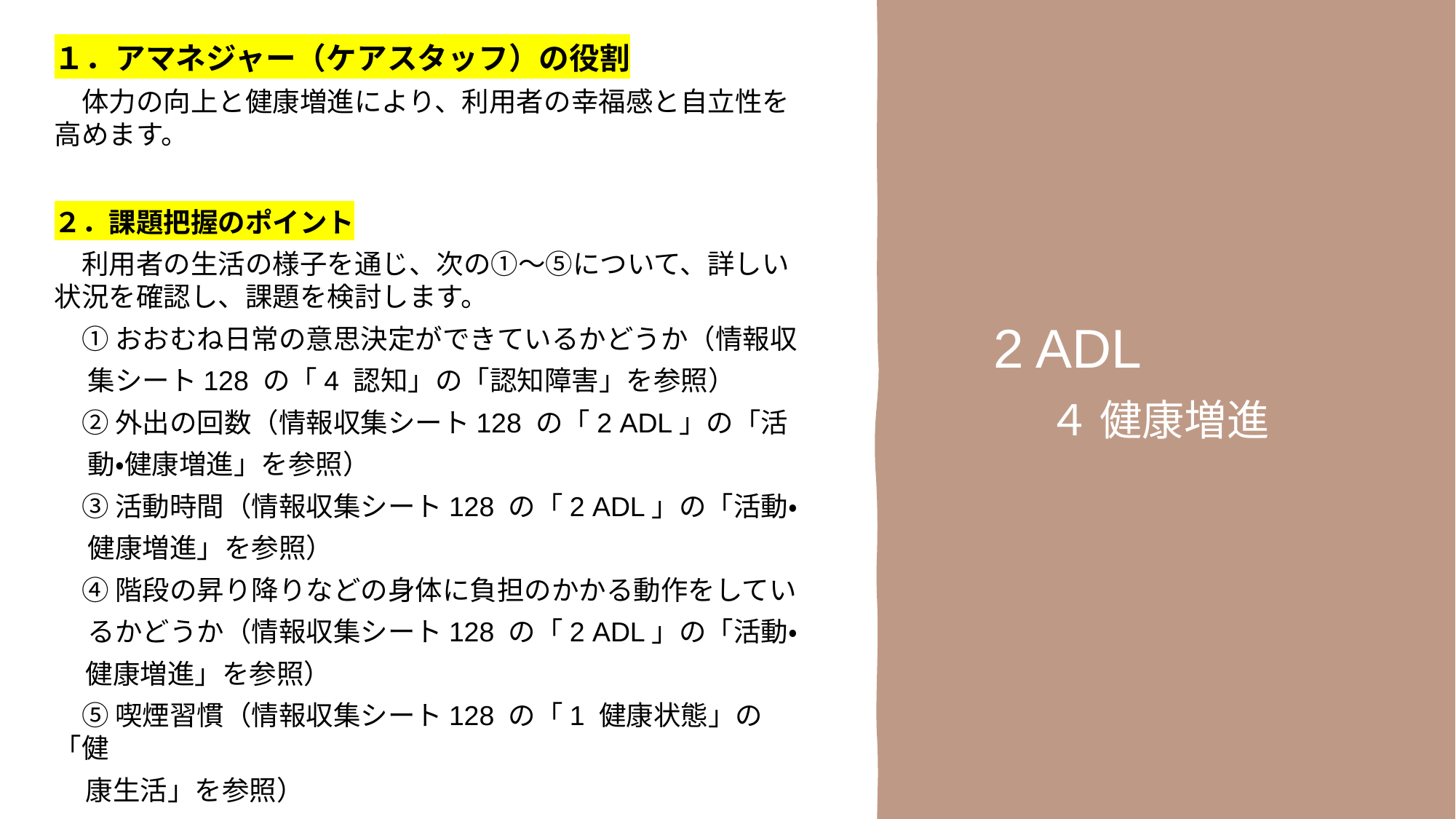

１．アマネジャー（ケアスタッフ）の役割
　体力の向上と健康増進により、利用者の幸福感と自立性を高めます。

２．課題把握のポイント
　利用者の生活の様子を通じ、次の①～⑤について、詳しい状況を確認し、課題を検討します。
　① おおむね日常の意思決定ができているかどうか（情報収
　 集シート128 の「4 認知」の「認知障害」を参照）
　② 外出の回数（情報収集シート128 の「2 ADL」の「活
　 動・健康増進」を参照）
　③ 活動時間（情報収集シート128 の「2 ADL」の「活動・
　 健康増進」を参照）
　④ 階段の昇り降りなどの身体に負担のかかる動作をしてい
　 るかどうか（情報収集シート128 の「2 ADL」の「活動・
    健康増進」を参照）
　⑤ 喫煙習慣（情報収集シート128 の「1 健康状態」の「健
    康生活」を参照）

2 ADL
　４ 健康増進